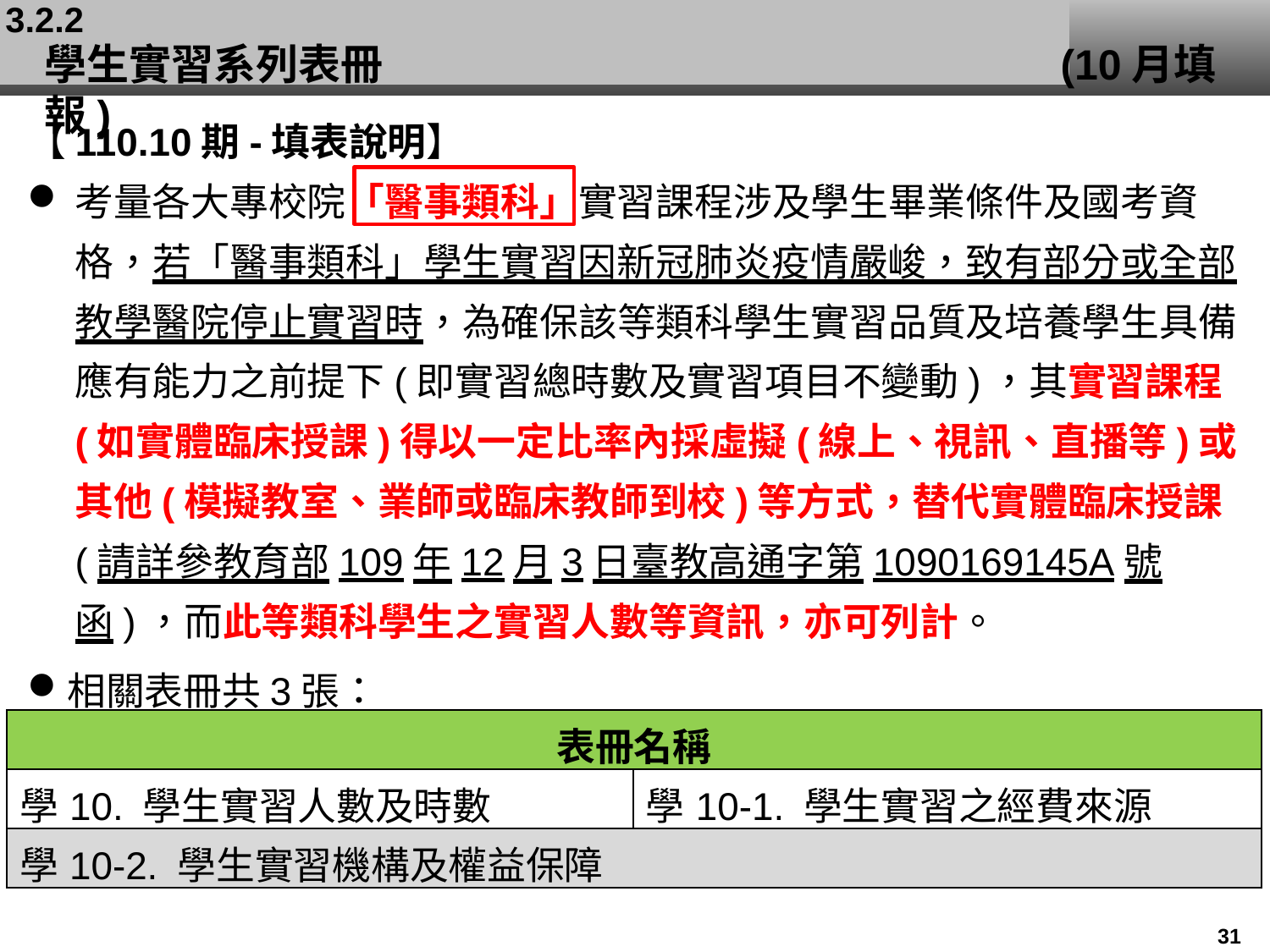

3.2.2
# 學生實習系列表冊						(10月填報)
【110.10期-填表說明】
考量各大專校院「醫事類科」實習課程涉及學生畢業條件及國考資格，若「醫事類科」學生實習因新冠肺炎疫情嚴峻，致有部分或全部教學醫院停止實習時，為確保該等類科學生實習品質及培養學生具備應有能力之前提下(即實習總時數及實習項目不變動)，其實習課程(如實體臨床授課)得以一定比率內採虛擬(線上、視訊、直播等)或其他(模擬教室、業師或臨床教師到校)等方式，替代實體臨床授課(請詳參教育部109年12月3日臺教高通字第1090169145A號函)，而此等類科學生之實習人數等資訊，亦可列計。
相關表冊共3張：

| 表冊名稱 |  |
| --- | --- |
| 學10. 學生實習人數及時數 | 學10-1. 學生實習之經費來源 |
| 學10-2. 學生實習機構及權益保障 |  |